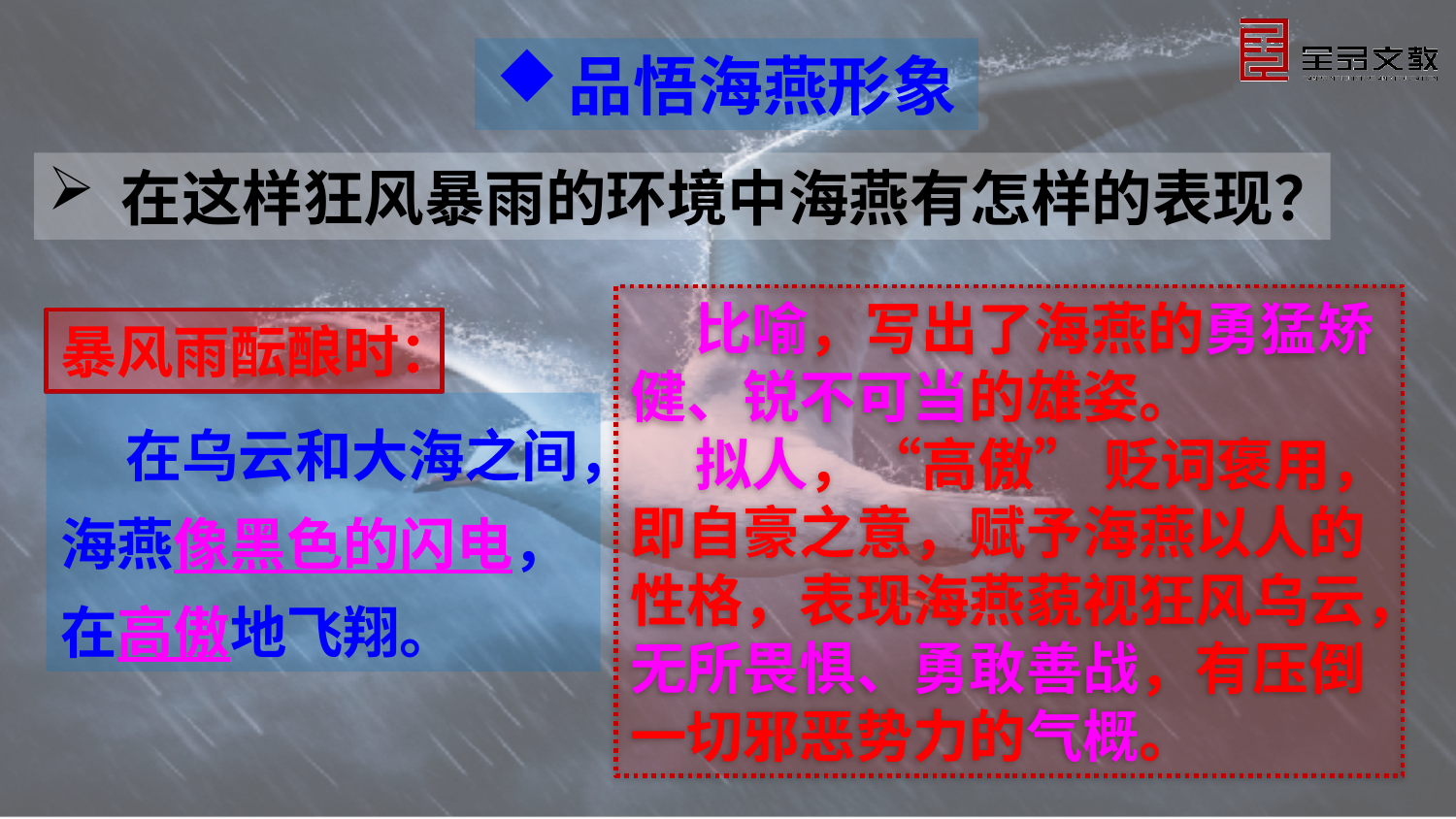

品悟海燕形象
在这样狂风暴雨的环境中海燕有怎样的表现？
    比喻，写出了海燕的勇猛矫健、锐不可当的雄姿。
    拟人，“高傲” 贬词褒用，即自豪之意，赋予海燕以人的性格，表现海燕藐视狂风乌云，无所畏惧、勇敢善战，有压倒一切邪恶势力的气概。
暴风雨酝酿时：
    在乌云和大海之间，海燕像黑色的闪电，在高傲地飞翔。